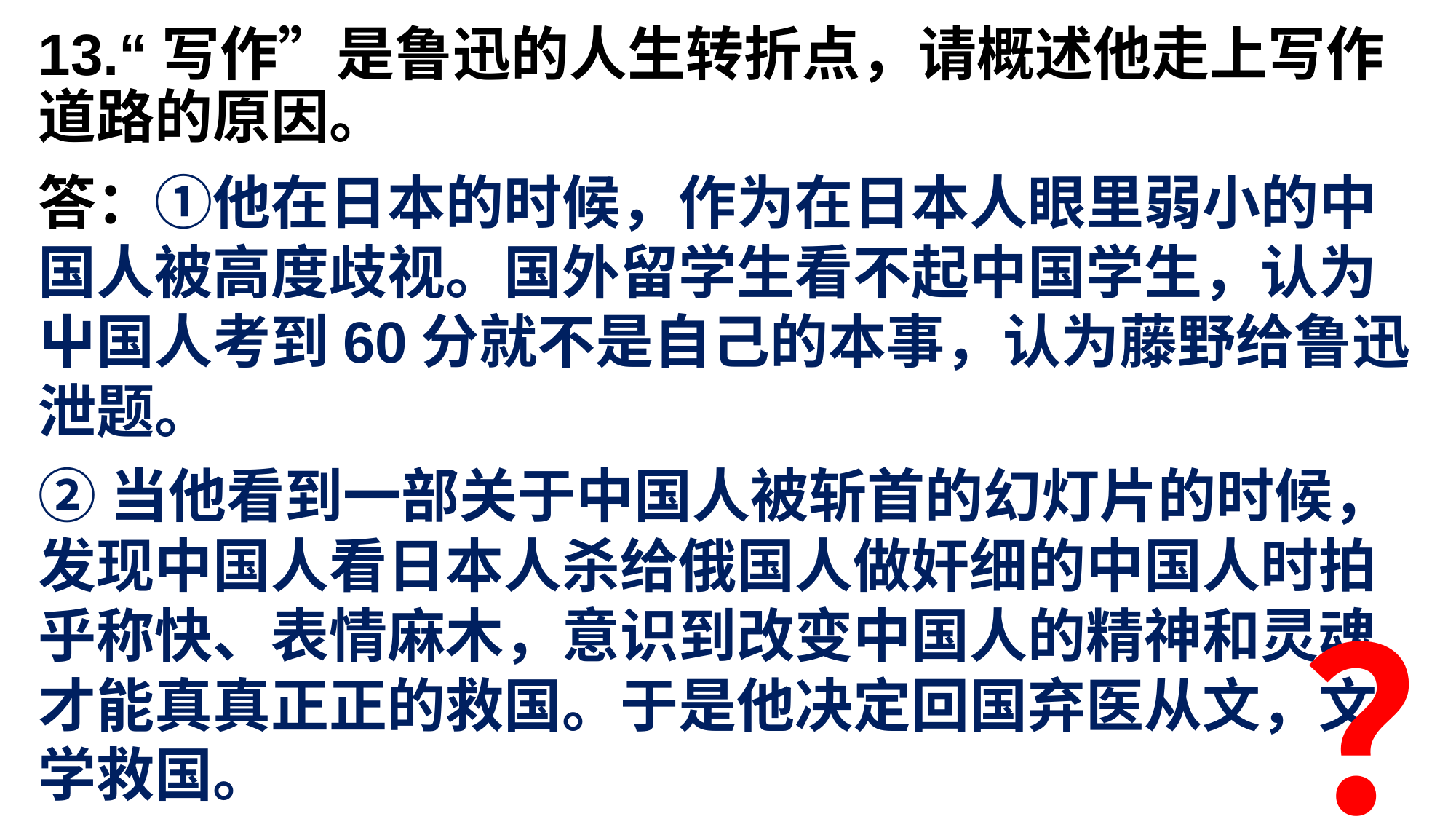

13.“写作”是鲁迅的人生转折点，请概述他走上写作道路的原因。
答：①他在日本的时候，作为在日本人眼里弱小的中国人被高度歧视。国外留学生看不起中国学生，认为屮国人考到60分就不是自己的本事，认为藤野给鲁迅泄题。
②当他看到一部关于中国人被斩首的幻灯片的时候，发现中国人看日本人杀给俄国人做奸细的中国人时拍乎称快、表情麻木，意识到改变中国人的精神和灵魂才能真真正正的救国。于是他决定回国弃医从文，文学救国。
？